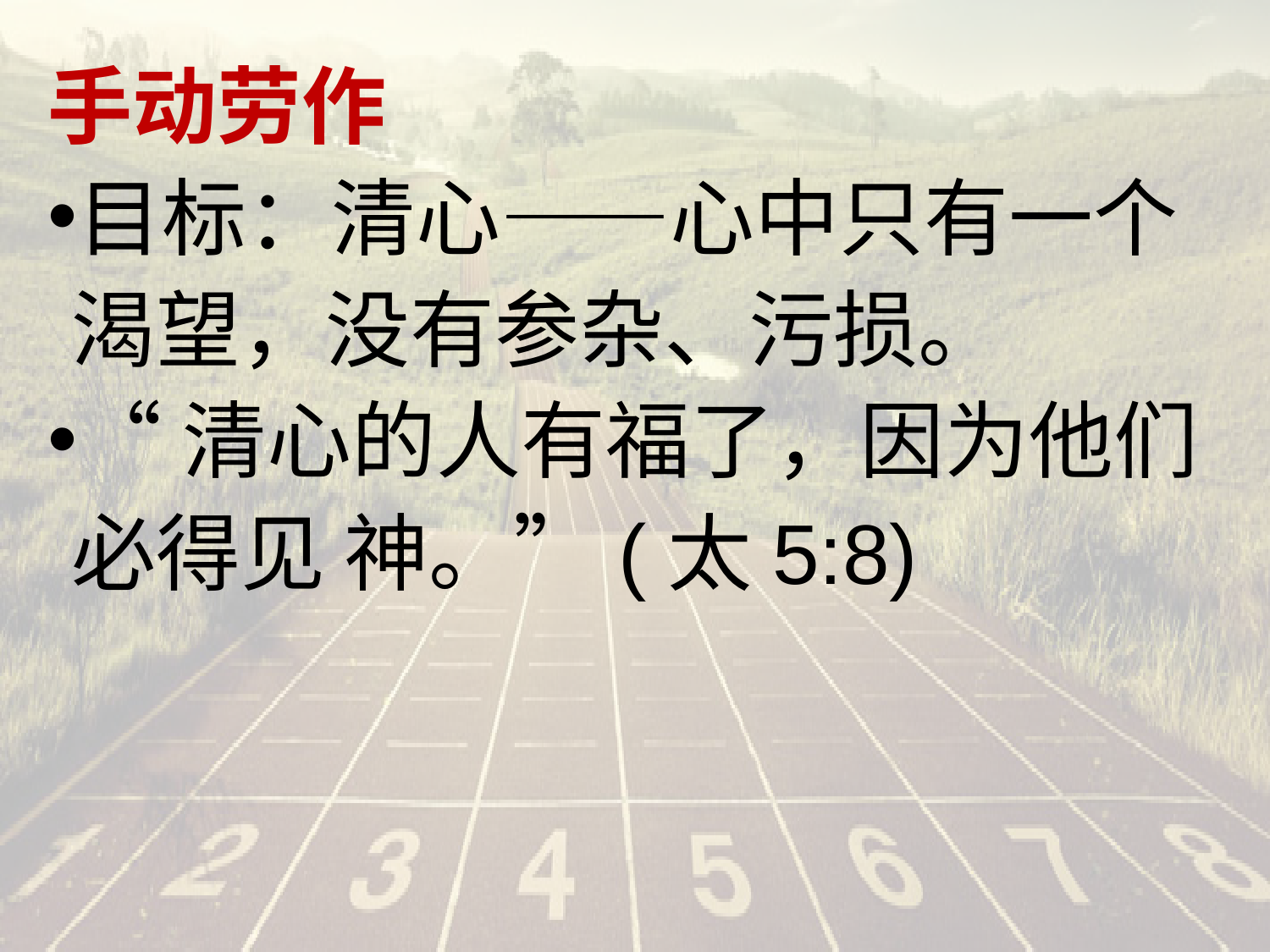

#
手动劳作
目标：清心——心中只有一个渴望，没有参杂、污损。
“清心的人有福了，因为他们必得见 神。”(太5:8)